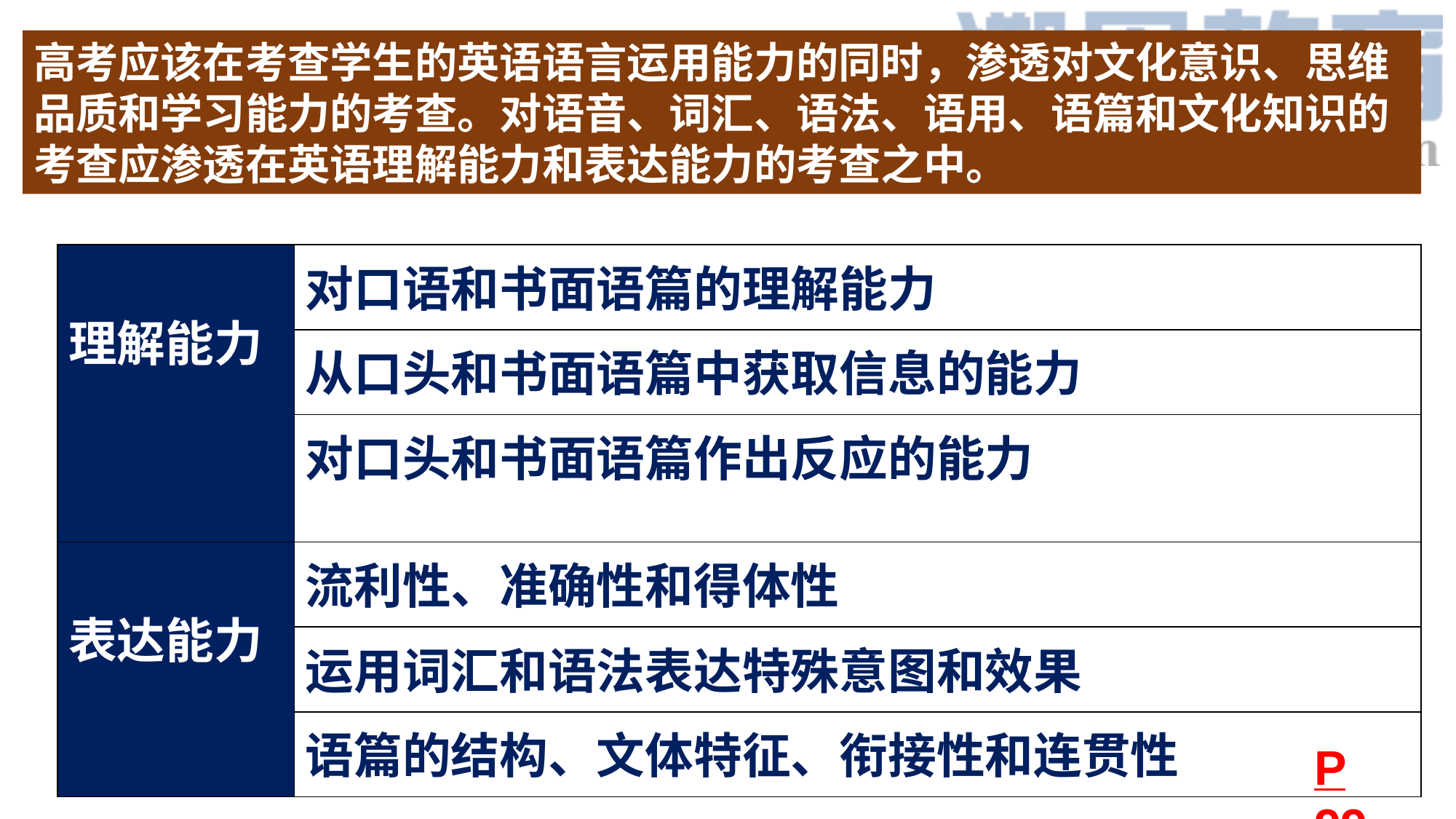

高考应该在考查学生的英语语言运用能力的同时，渗透对文化意识、思维品质和学习能力的考查。对语音、词汇、语法、语用、语篇和文化知识的考查应渗透在英语理解能力和表达能力的考查之中。
| 理解能力 | 对口语和书面语篇的理解能力 |
| --- | --- |
|  | 从口头和书面语篇中获取信息的能力 |
|  | 对口头和书面语篇作出反应的能力 |
| 表达能力 | 流利性、准确性和得体性 |
|  | 运用词汇和语法表达特殊意图和效果 |
|  | 语篇的结构、文体特征、衔接性和连贯性 |
P 99